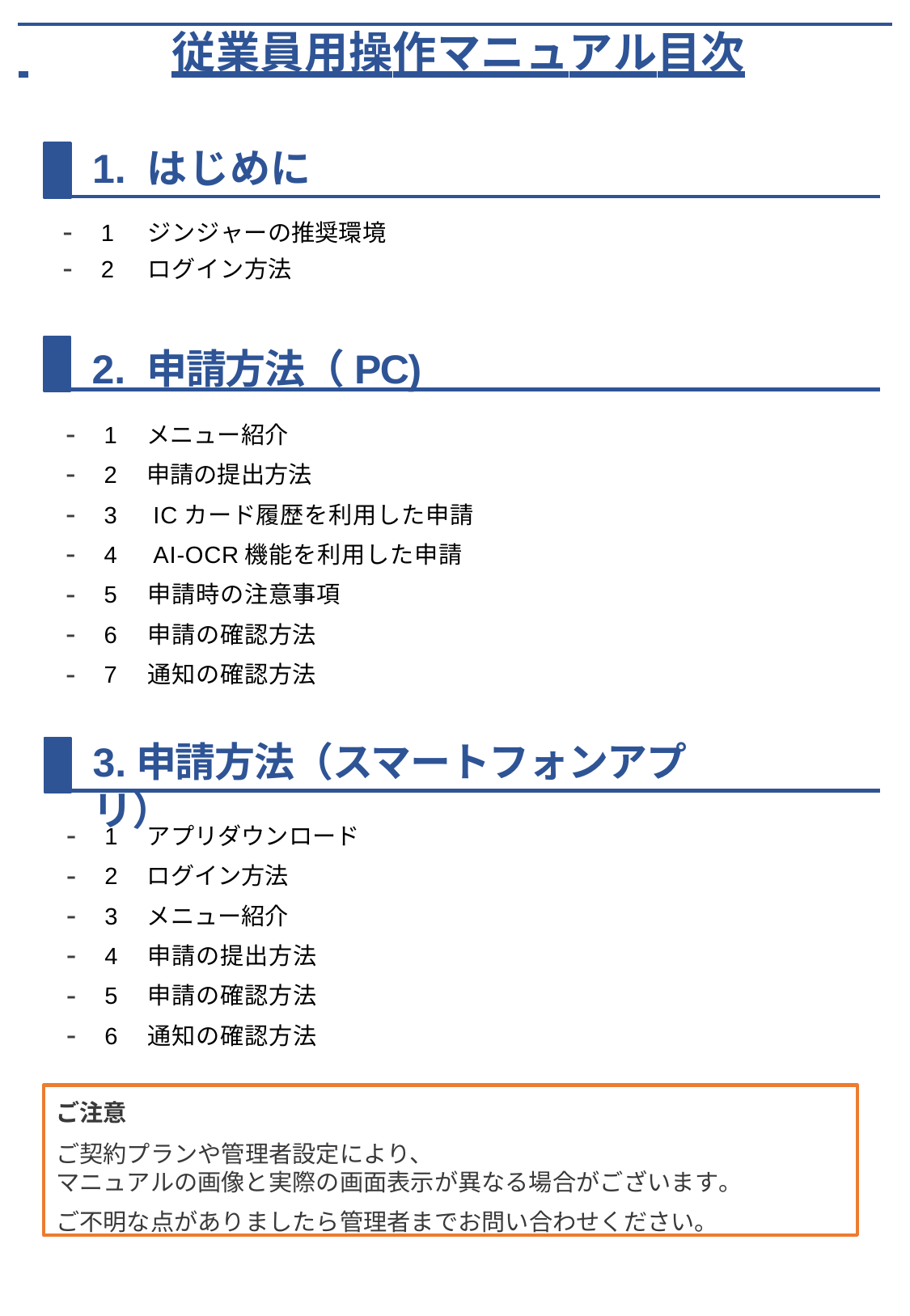

# 従業員用操作マニュアル目次

1. はじめに

1	ジンジャーの推奨環境
2	ログイン方法
2. 申請方法（PC)

1　メニュー紹介
2　申請の提出方法
3　ICカード履歴を利用した申請
4　AI-OCR機能を利用した申請
5　申請時の注意事項
6　申請の確認方法
7　通知の確認方法
3.申請方法（スマートフォンアプリ）

1　アプリダウンロード
2　ログイン方法
3　メニュー紹介
4　申請の提出方法
5　申請の確認方法
6　通知の確認方法
ご注意
ご契約プランや管理者設定により、
マニュアルの画像と実際の画面表示が異なる場合がございます。
ご不明な点がありましたら管理者までお問い合わせください。